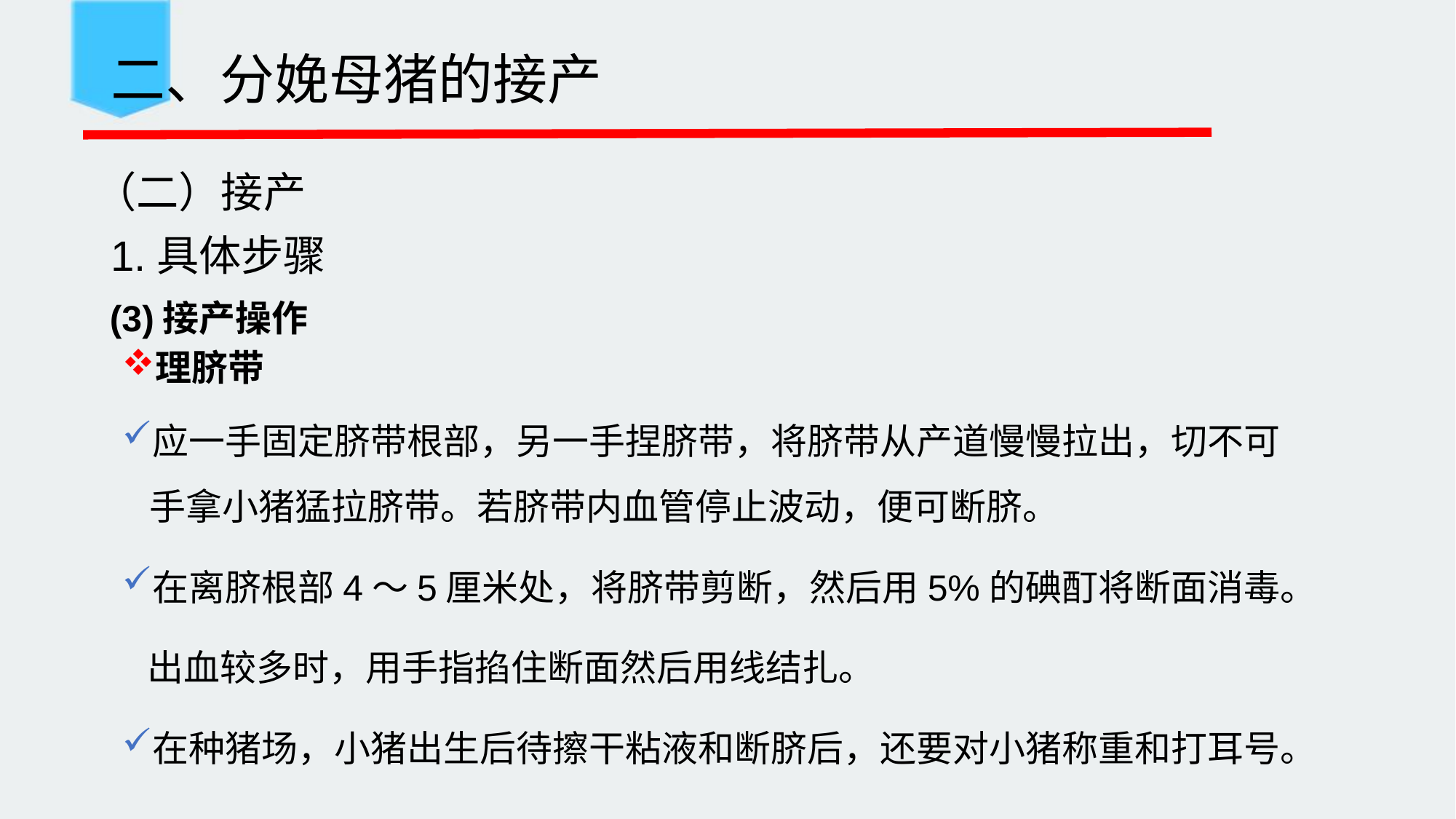

二、分娩母猪的接产
（二）接产
1.具体步骤
# (3)接产操作
理脐带
应一手固定脐带根部，另一手捏脐带，将脐带从产道慢慢拉出，切不可手拿小猪猛拉脐带。若脐带内血管停止波动，便可断脐。
在离脐根部4～5厘米处，将脐带剪断，然后用5%的碘酊将断面消毒。
  出血较多时，用手指掐住断面然后用线结扎。
在种猪场，小猪出生后待擦干粘液和断脐后，还要对小猪称重和打耳号。